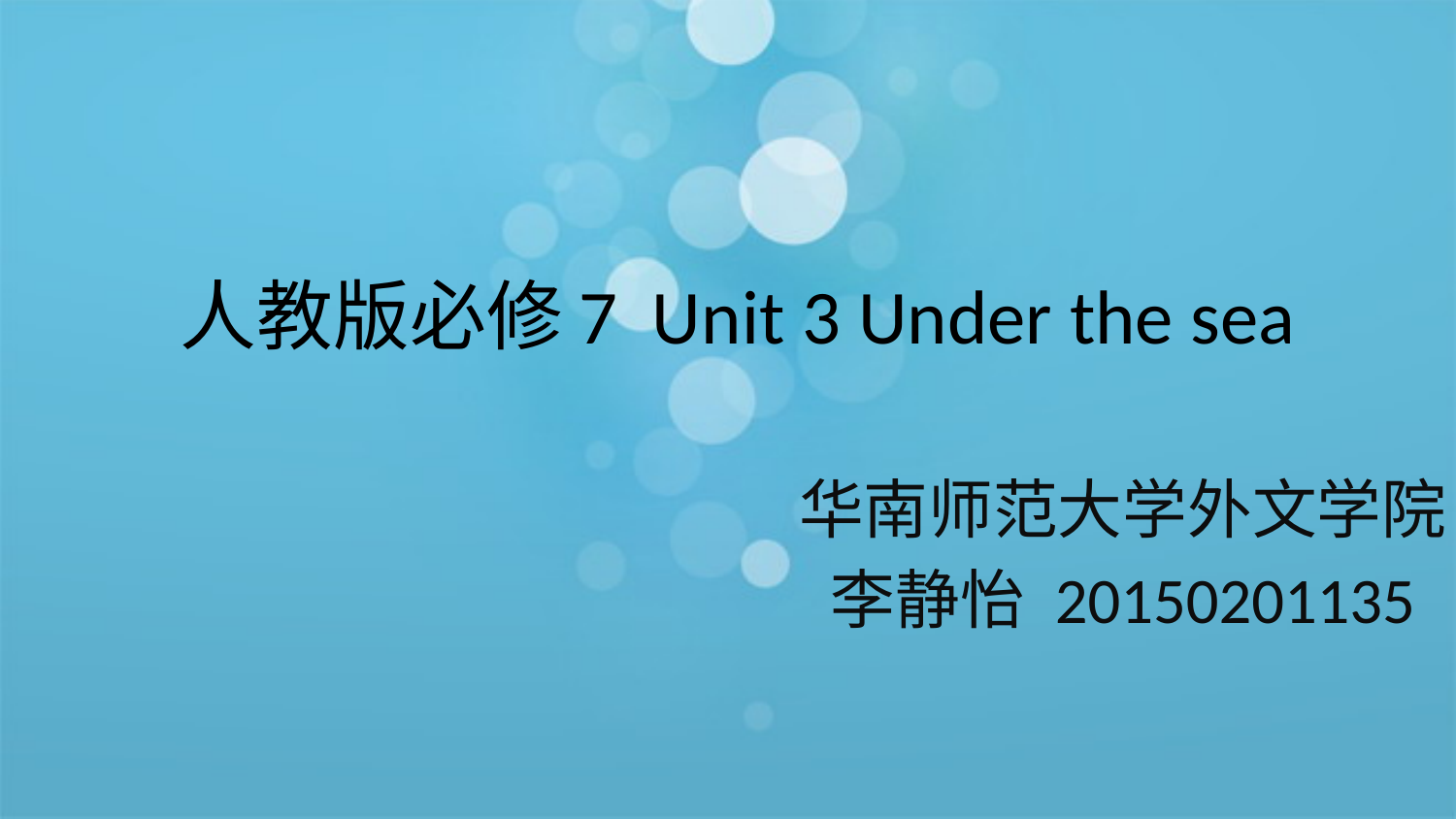

# 人教版必修7  Unit 3 Under the sea
华南师范大学外文学院
李静怡 20150201135